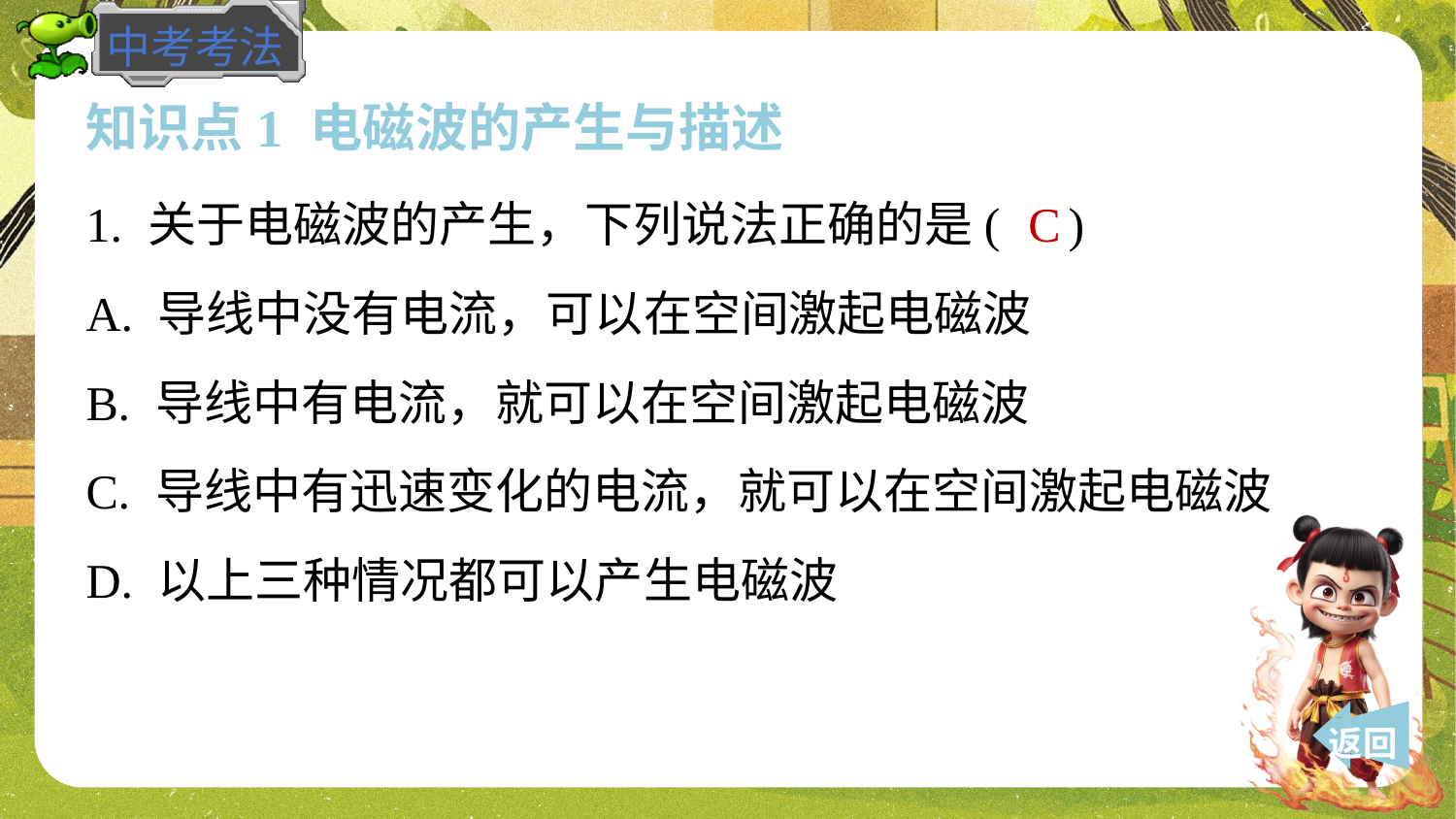

知识点1 电磁波的产生与描述
1. 关于电磁波的产生，下列说法正确的是(     )
C
A. 导线中没有电流，可以在空间激起电磁波
B. 导线中有电流，就可以在空间激起电磁波
C. 导线中有迅速变化的电流，就可以在空间激起电磁波
D. 以上三种情况都可以产生电磁波
 返回